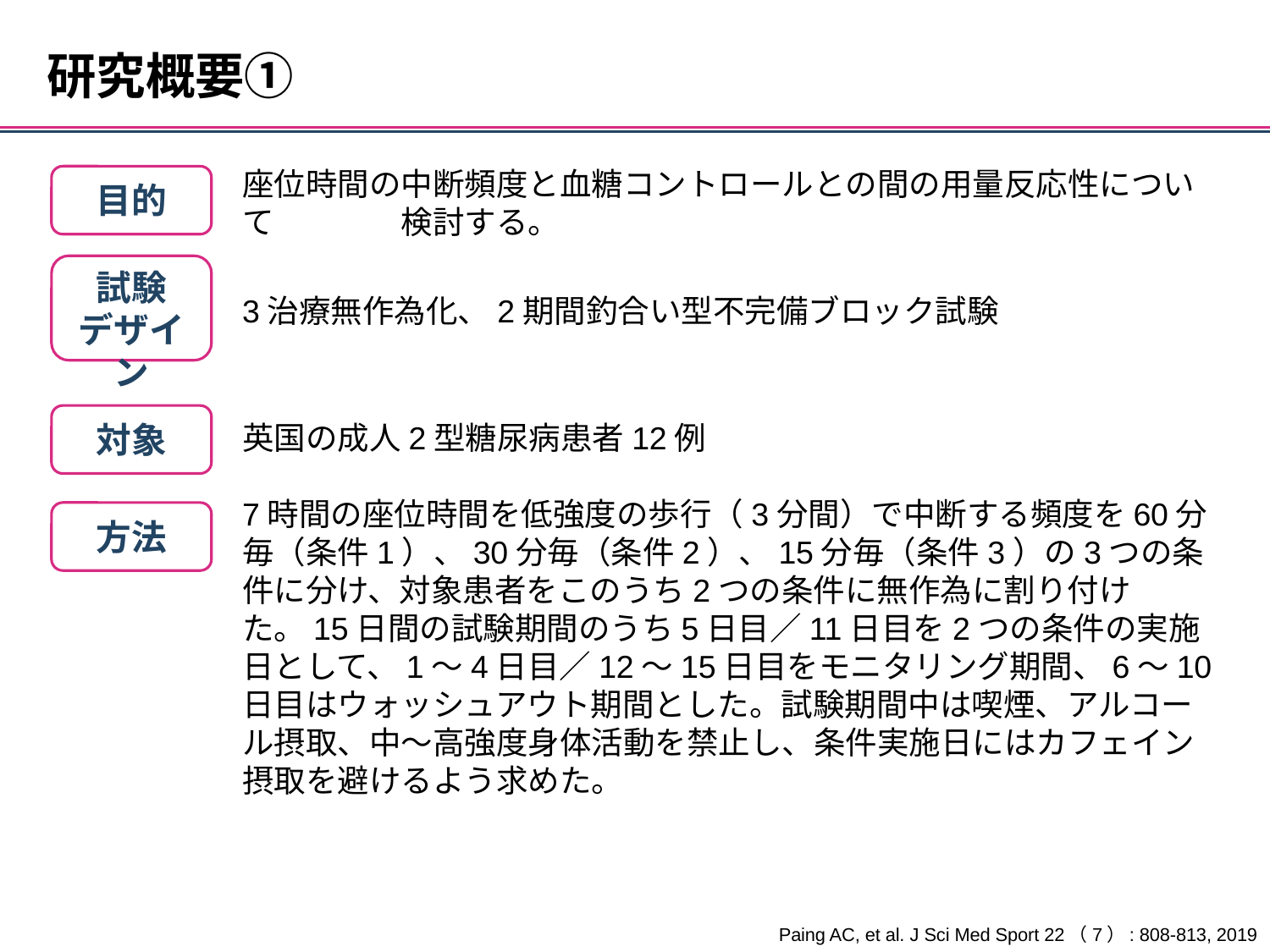

研究概要①
座位時間の中断頻度と血糖コントロールとの間の用量反応性について　　　　検討する。

3治療無作為化、2期間釣合い型不完備ブロック試験

英国の成人2型糖尿病患者12例

7時間の座位時間を低強度の歩行（3分間）で中断する頻度を60分毎（条件1）、30分毎（条件2）、15分毎（条件3）の3つの条件に分け、対象患者をこのうち2つの条件に無作為に割り付けた。15日間の試験期間のうち5日目／11日目を2つの条件の実施日として、1～4日目／12～15日目をモニタリング期間、6～10日目はウォッシュアウト期間とした。試験期間中は喫煙、アルコール摂取、中～高強度身体活動を禁止し、条件実施日にはカフェイン摂取を避けるよう求めた。

目的

試験
デザイン

対象

方法
Paing AC, et al. J Sci Med Sport 22（7）: 808-813, 2019